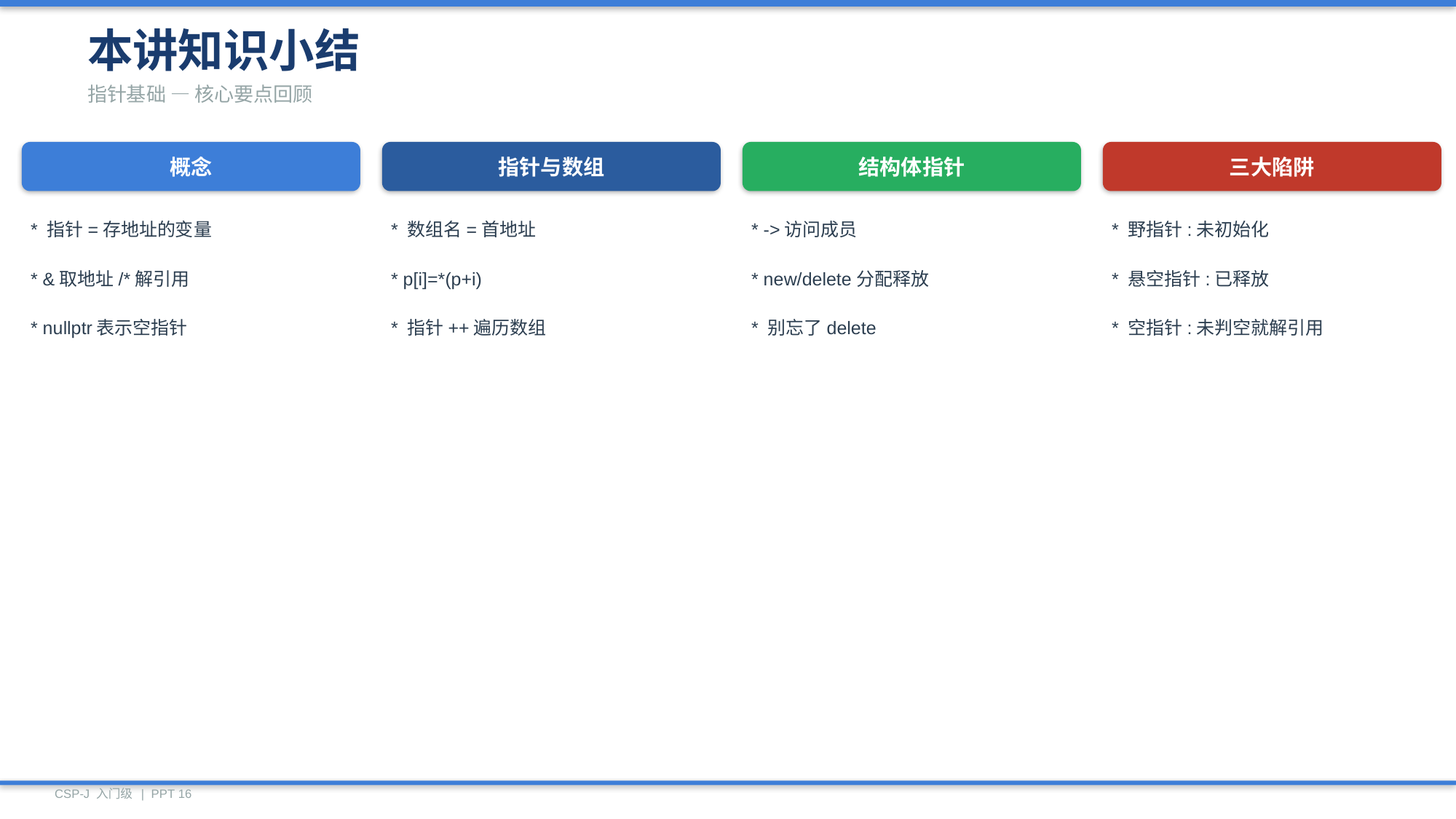

本讲知识小结
指针基础 — 核心要点回顾
概念
指针与数组
结构体指针
三大陷阱
* 指针=存地址的变量
* 数组名=首地址
* ->访问成员
* 野指针:未初始化
* &取地址/*解引用
* p[i]=*(p+i)
* new/delete分配释放
* 悬空指针:已释放
* nullptr表示空指针
* 指针++遍历数组
* 别忘了delete
* 空指针:未判空就解引用

CSP-J 入门级  |  PPT 16